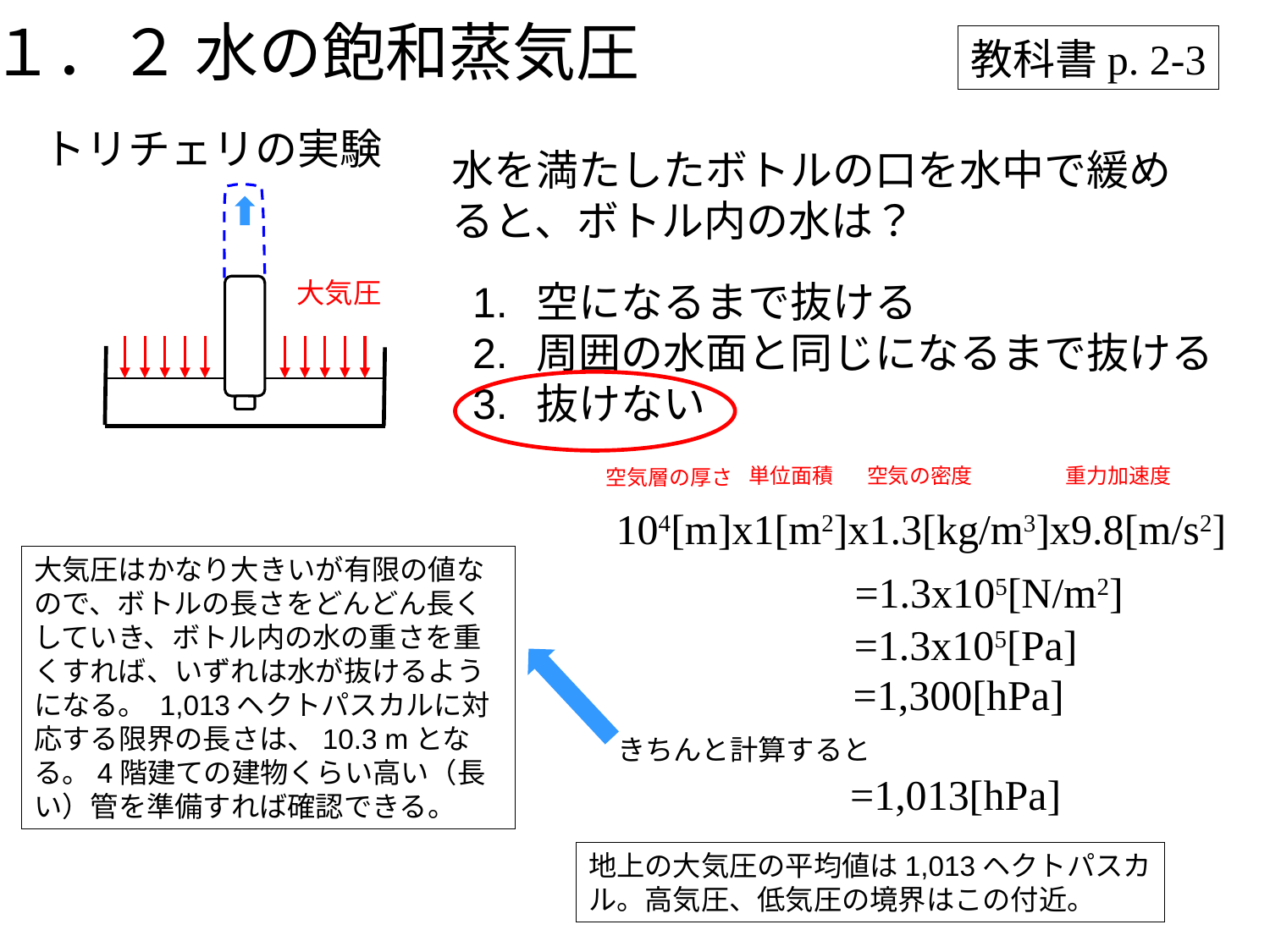

１．２ 水の飽和蒸気圧
教科書p. 2-3
トリチェリの実験
水を満たしたボトルの口を水中で緩めると、ボトル内の水は？

大気圧
空になるまで抜ける
周囲の水面と同じになるまで抜ける
抜けない

単位面積
空気の密度
重力加速度
空気層の厚さ
104[m]x1[m2]x1.3[kg/m3]x9.8[m/s2]
大気圧はかなり大きいが有限の値なので、ボトルの長さをどんどん長くしていき、ボトル内の水の重さを重くすれば、いずれは水が抜けるようになる。 1,013ヘクトパスカルに対応する限界の長さは、10.3 mとなる。4階建ての建物くらい高い（長い）管を準備すれば確認できる。
=1.3x105[N/m2]
=1.3x105[Pa]
=1,300[hPa]

きちんと計算すると
=1,013[hPa]
地上の大気圧の平均値は1,013ヘクトパスカル。高気圧、低気圧の境界はこの付近。